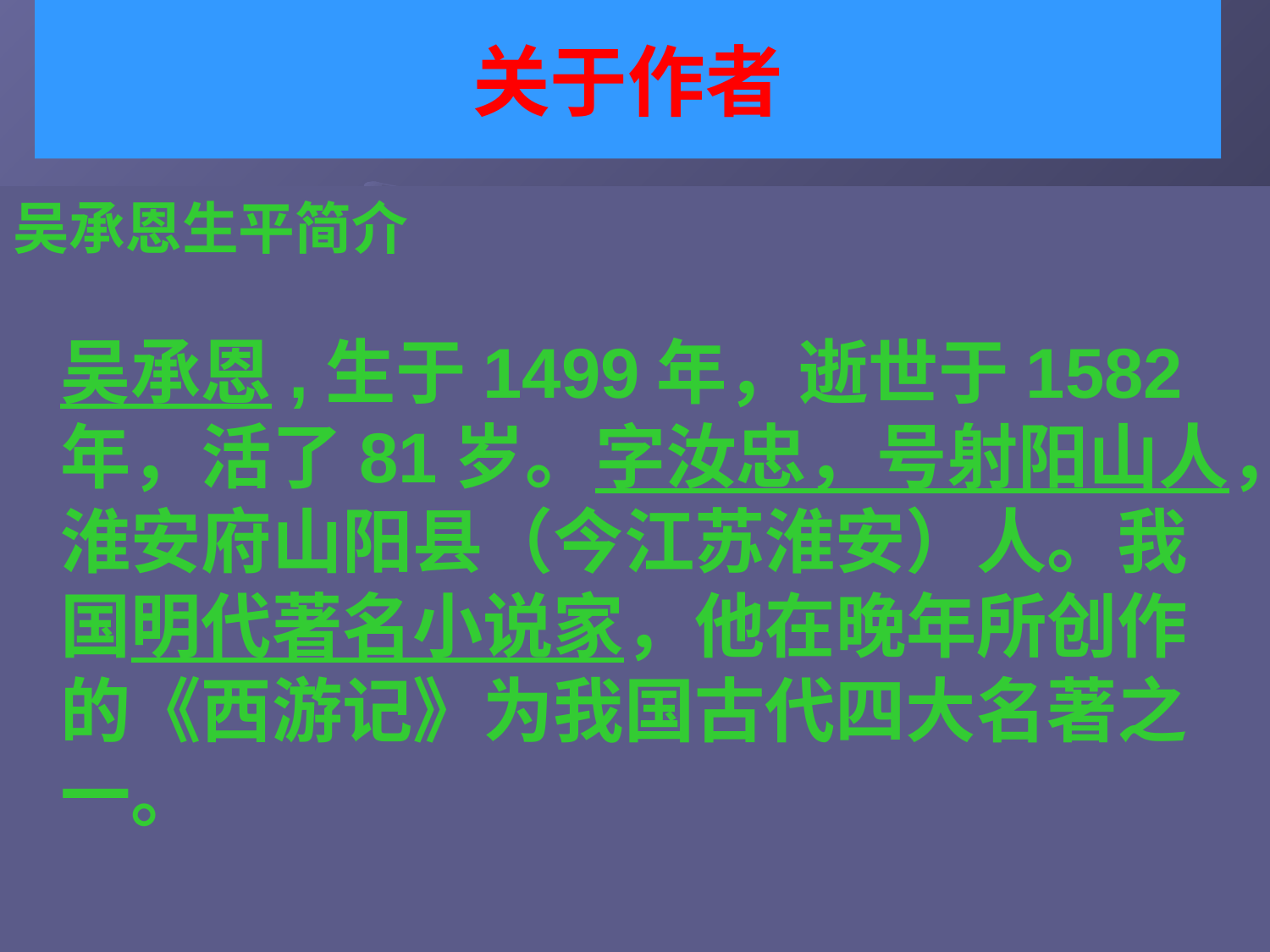

# 关于作者
吴承恩生平简介
吴承恩,生于1499年，逝世于1582年，活了81岁。字汝忠，号射阳山人，淮安府山阳县（今江苏淮安）人。我国明代著名小说家，他在晚年所创作的《西游记》为我国古代四大名著之一。